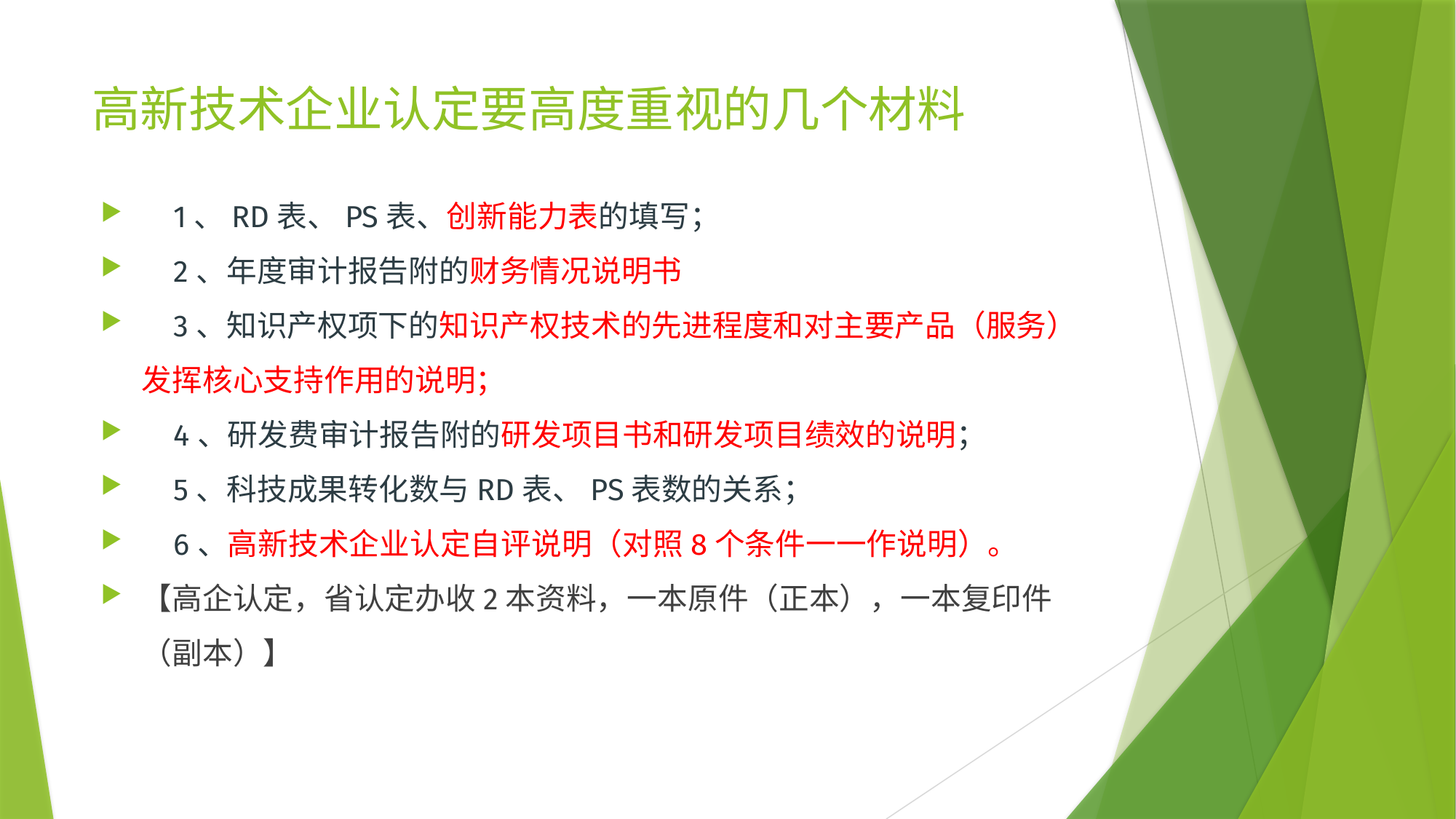

# 高新技术企业认定要高度重视的几个材料
    1、RD表、PS表、创新能力表的填写；
    2、年度审计报告附的财务情况说明书
    3、知识产权项下的知识产权技术的先进程度和对主要产品（服务）发挥核心支持作用的说明；
    4、研发费审计报告附的研发项目书和研发项目绩效的说明；
    5、科技成果转化数与RD表、PS表数的关系；
    6、高新技术企业认定自评说明（对照8个条件一一作说明）。
【高企认定，省认定办收2本资料，一本原件（正本），一本复印件（副本）】